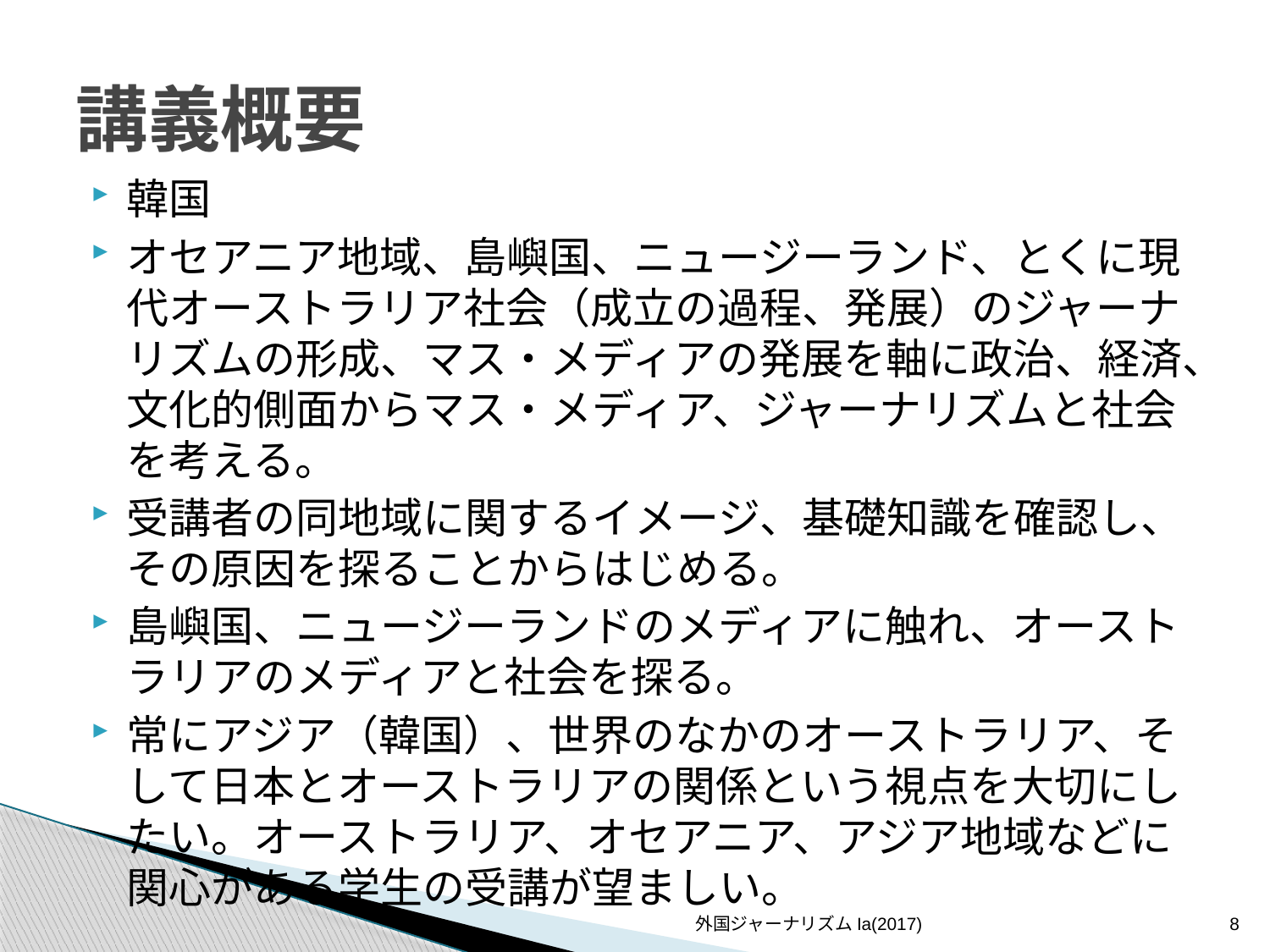

# 講義概要
韓国
オセアニア地域、島嶼国、ニュージーランド、とくに現代オーストラリア社会（成立の過程、発展）のジャーナリズムの形成、マス・メディアの発展を軸に政治、経済、文化的側面からマス・メディア、ジャーナリズムと社会を考える。
受講者の同地域に関するイメージ、基礎知識を確認し、その原因を探ることからはじめる。
島嶼国、ニュージーランドのメディアに触れ、オーストラリアのメディアと社会を探る。
常にアジア（韓国）、世界のなかのオーストラリア、そして日本とオーストラリアの関係という視点を大切にしたい。オーストラリア、オセアニア、アジア地域などに関心がある学生の受講が望ましい。
外国ジャーナリズムIa(2017)
8